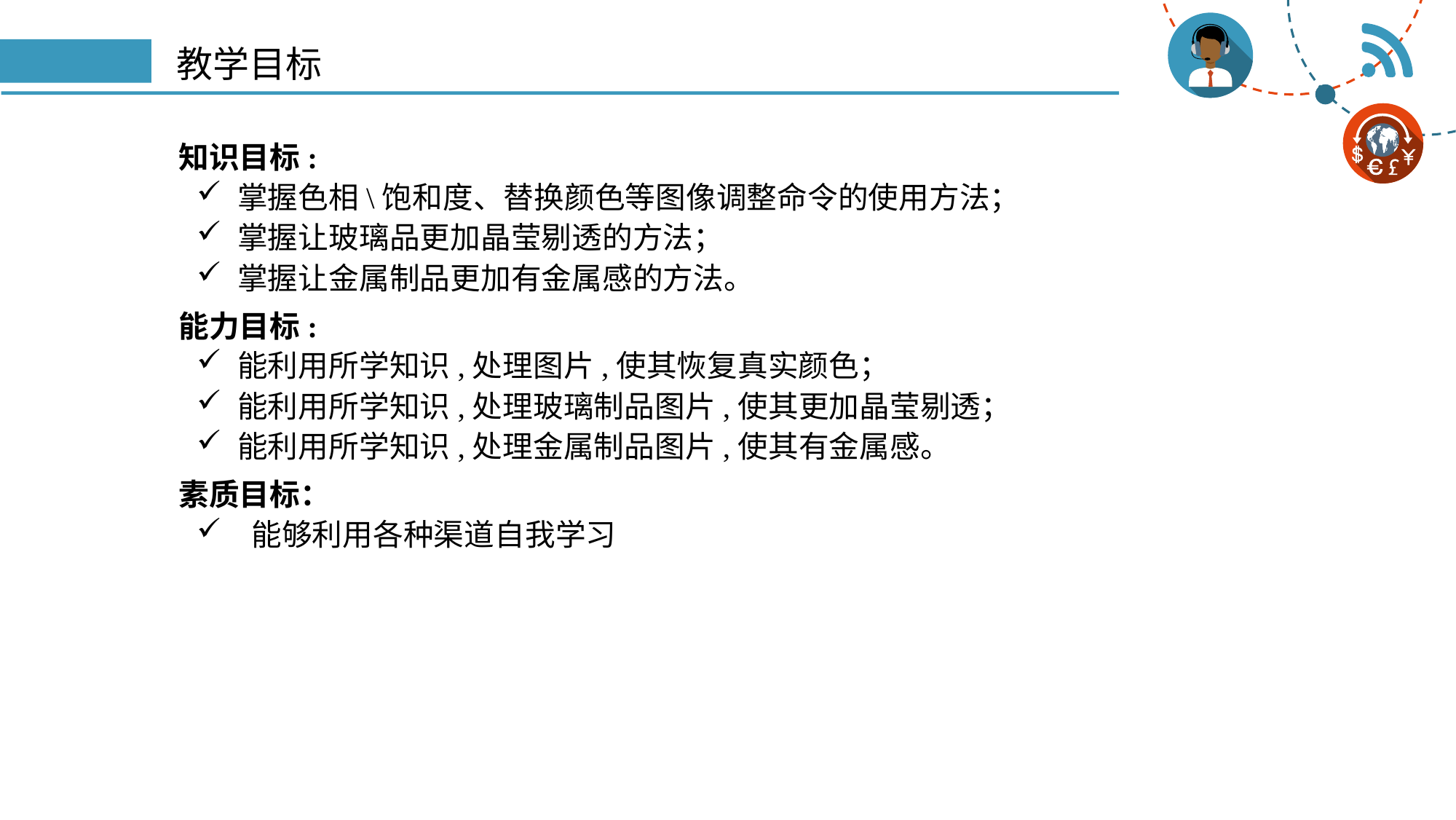

# 教学目标
知识目标:
掌握色相\饱和度、替换颜色等图像调整命令的使用方法；
掌握让玻璃品更加晶莹剔透的方法；
掌握让金属制品更加有金属感的方法。
能力目标:
能利用所学知识,处理图片,使其恢复真实颜色；
能利用所学知识,处理玻璃制品图片,使其更加晶莹剔透；
能利用所学知识,处理金属制品图片,使其有金属感。
素质目标：
 能够利用各种渠道自我学习